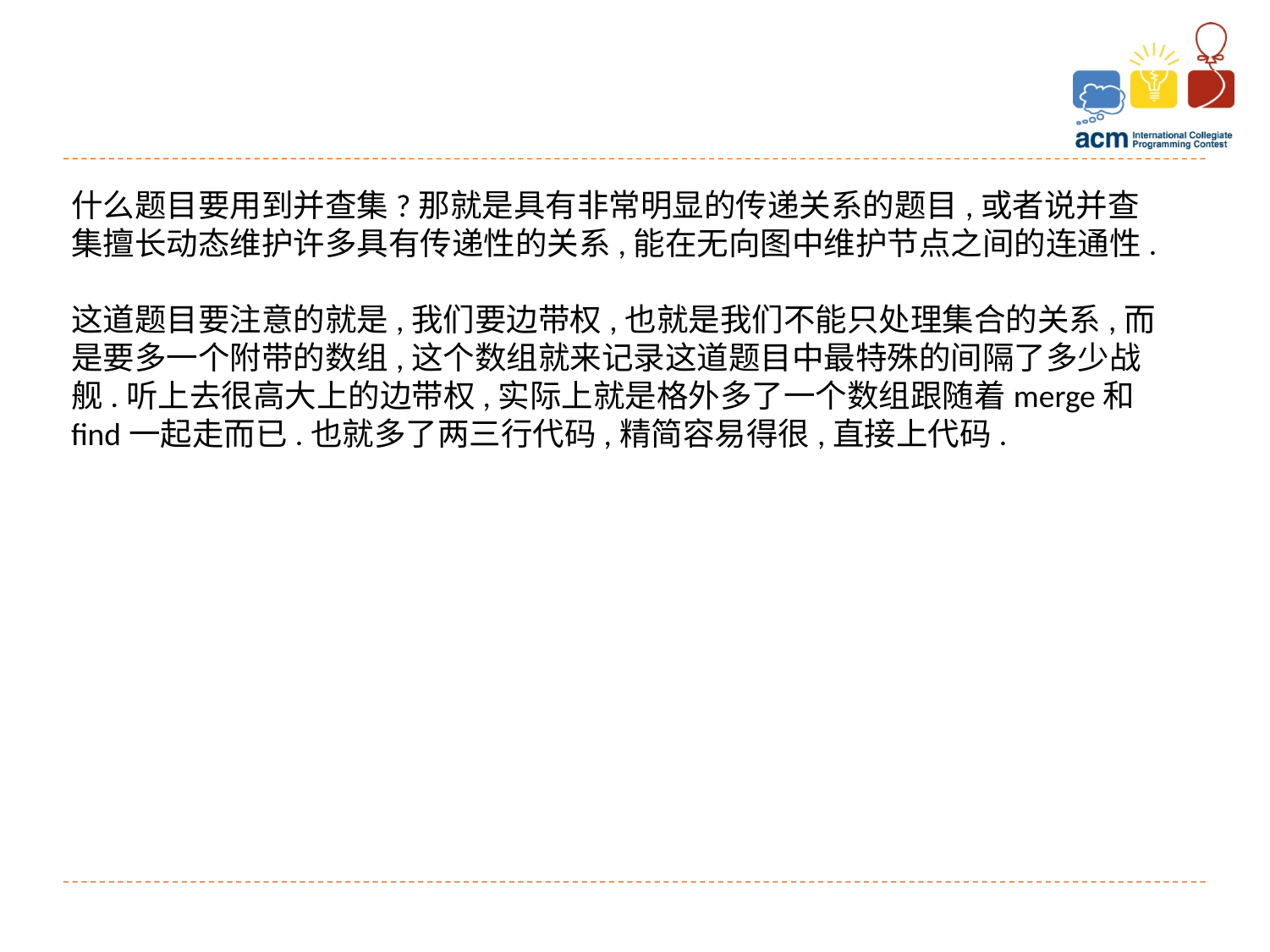

什么题目要用到并查集?那就是具有非常明显的传递关系的题目,或者说并查集擅长动态维护许多具有传递性的关系,能在无向图中维护节点之间的连通性.

这道题目要注意的就是,我们要边带权,也就是我们不能只处理集合的关系,而是要多一个附带的数组,这个数组就来记录这道题目中最特殊的间隔了多少战舰.听上去很高大上的边带权,实际上就是格外多了一个数组跟随着merge和find一起走而已.也就多了两三行代码,精简容易得很,直接上代码.
27